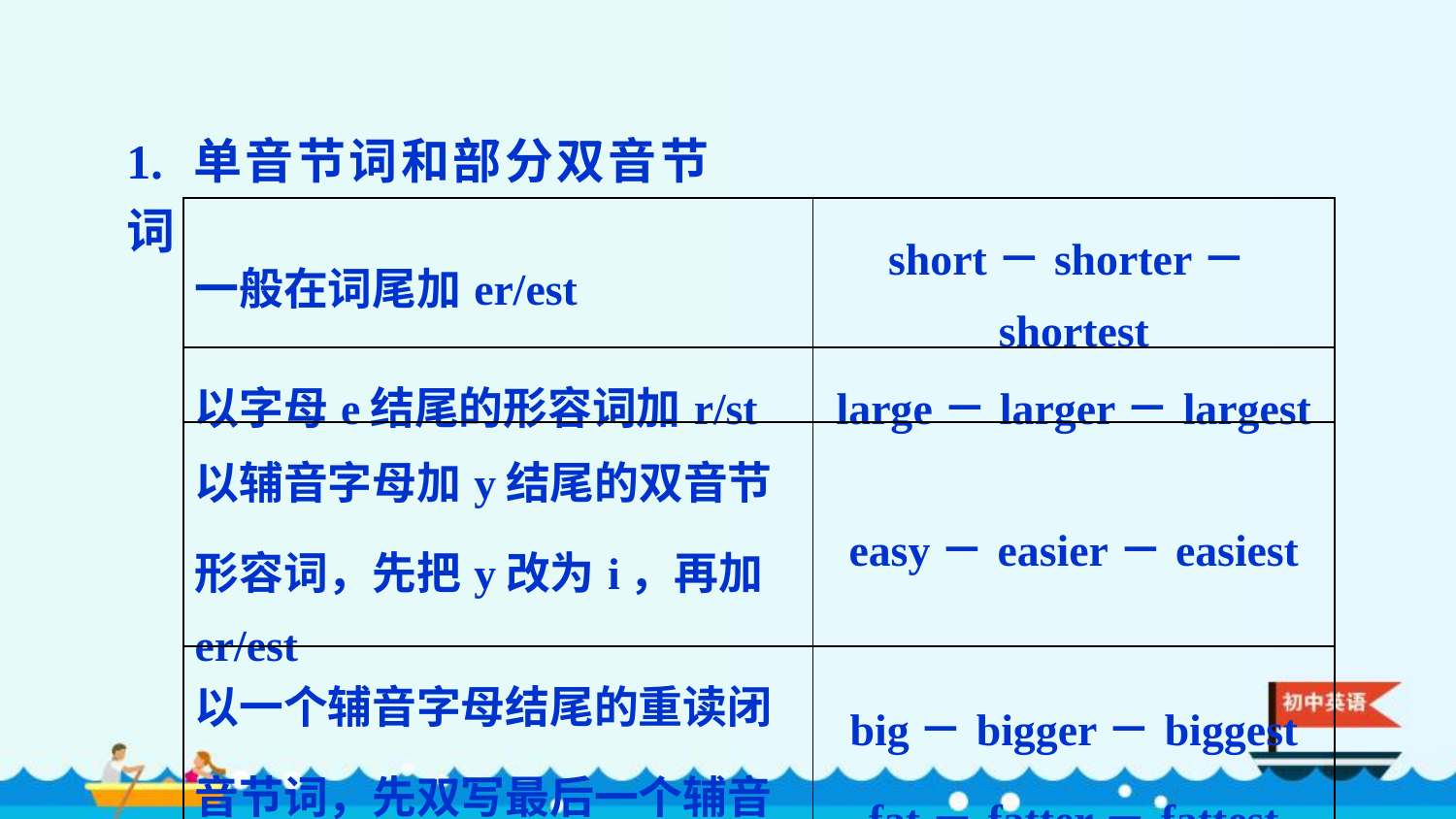

1. 单音节词和部分双音节词
| 一般在词尾加­er/­est | short－shorter－shortest |
| --- | --- |
| 以字母e结尾的形容词加­r/­st | large－larger－largest |
| 以辅音字母加y结尾的双音节形容词，先把y改为i，再加er/­est | easy－easier－easiest |
| 以一个辅音字母结尾的重读闭 音节词，先双写最后一个辅音字母，再加­er/­est | big－bigger－biggest fat－fatter－fattest |